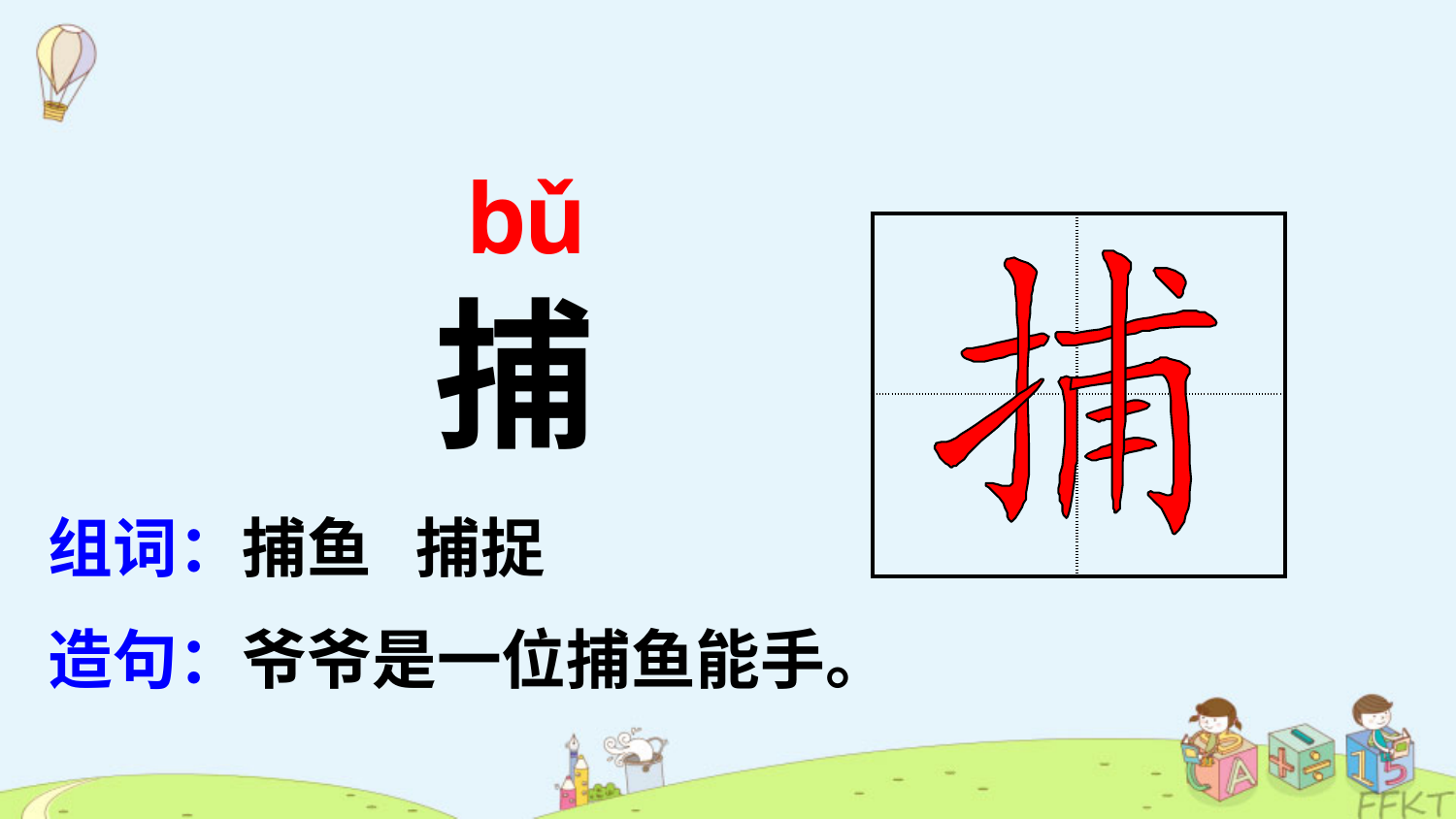

bǔ
|  |  |
| --- | --- |
|  |  |

捕

组词：捕鱼   捕捉
造句：爷爷是一位捕鱼能手。